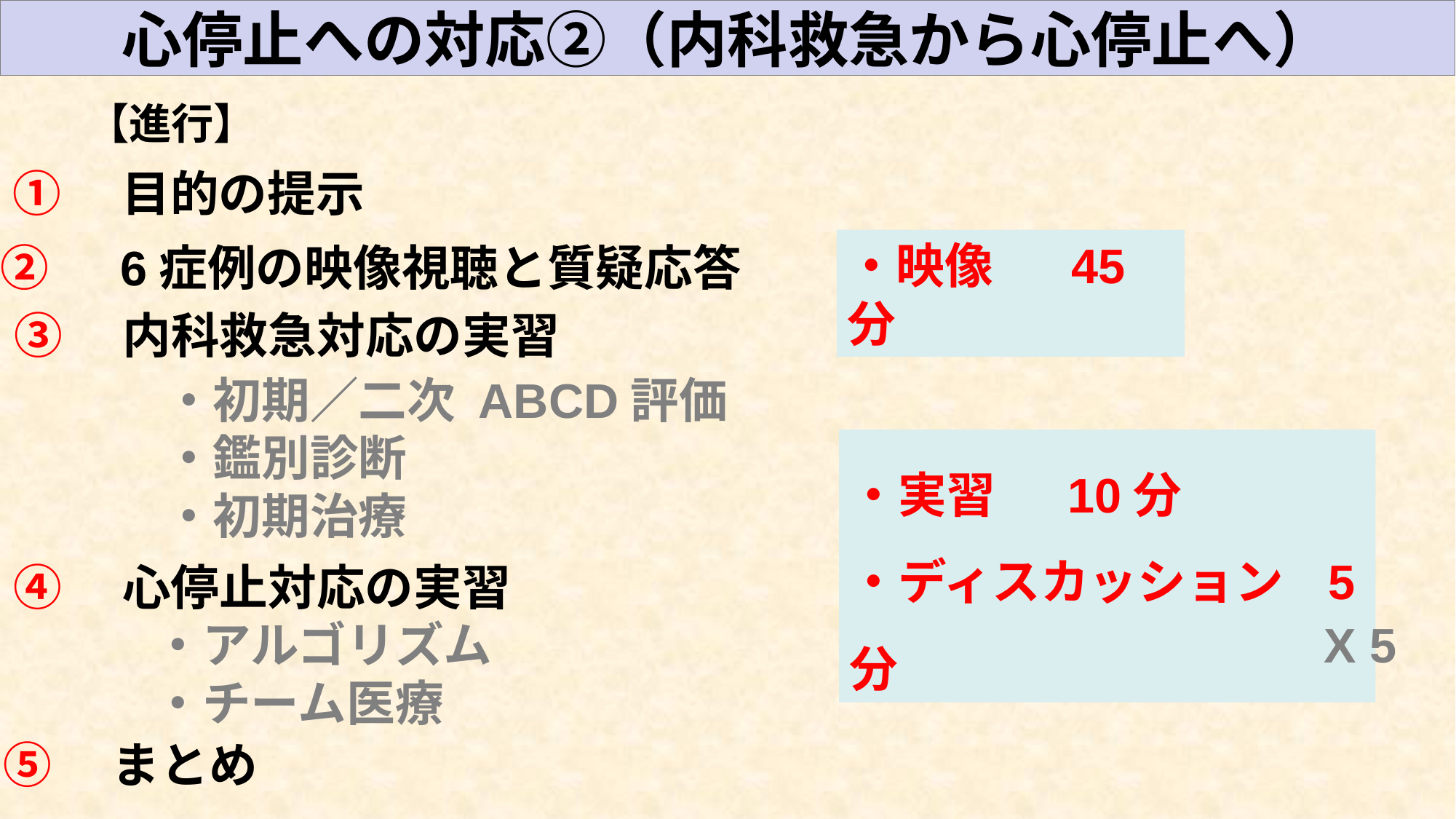

心停止への対応②（内科救急から心停止へ）
【進行】
①　目的の提示
・映像      45分
②　6症例の映像視聴と質疑応答
③　内科救急対応の実習
・初期／二次 ABCD評価
・鑑別診断
・初期治療
・実習 	10分
・ディスカッション   5分
④　心停止対応の実習
・アルゴリズム
・チーム医療
X 5
⑤　まとめ